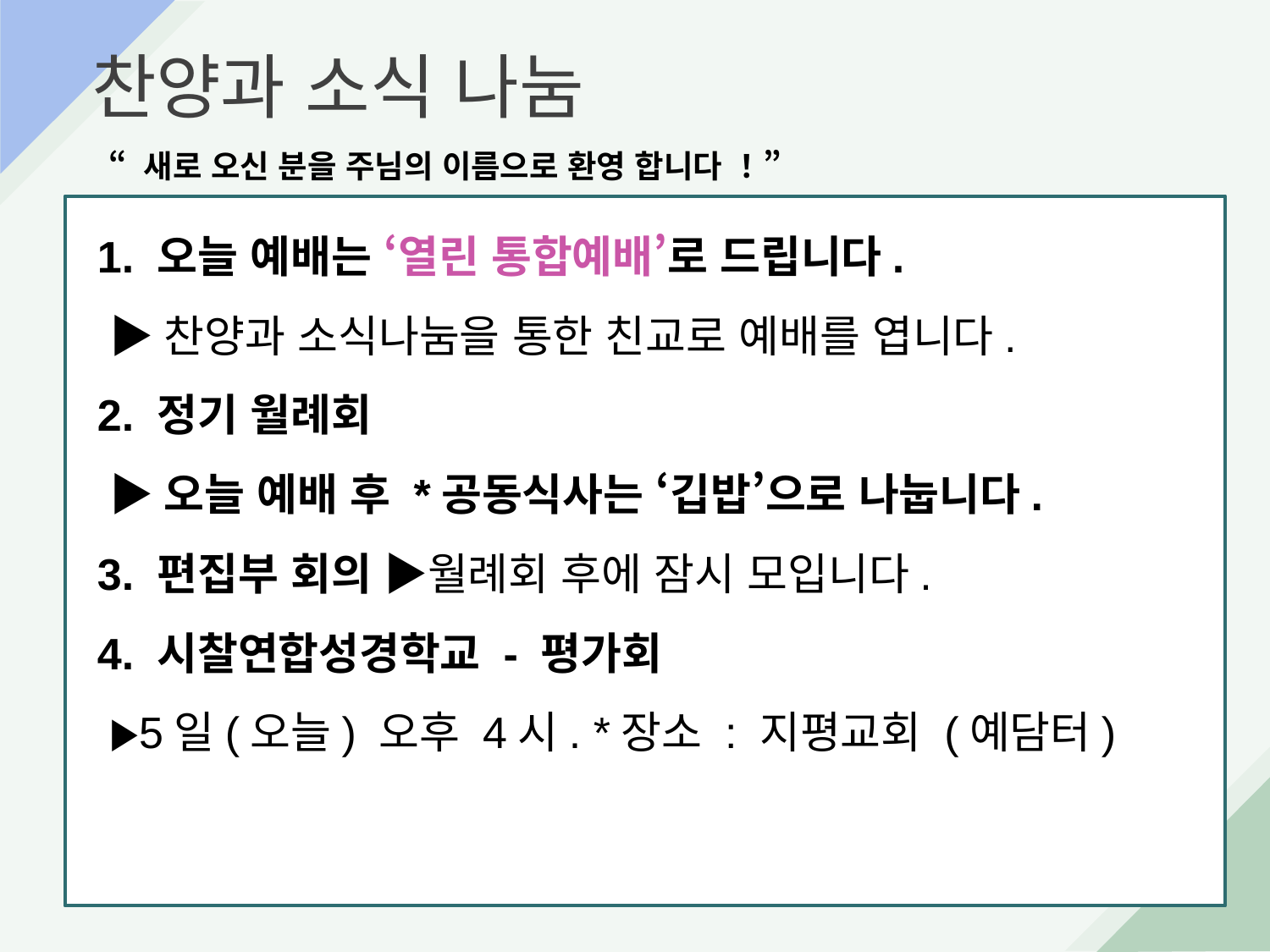

찬양과 소식 나눔
“ 새로 오신 분을 주님의 이름으로 환영 합니다 ！”

1. 오늘 예배는 ‘열린 통합예배’로 드립니다.
 ▶찬양과 소식나눔을 통한 친교로 예배를 엽니다.
2. 정기 월례회
 ▶오늘 예배 후 *공동식사는 ‘깁밥’으로 나눕니다.
3. 편집부 회의 ▶월례회 후에 잠시 모입니다.
4. 시찰연합성경학교 - 평가회
 ▶5일(오늘) 오후 4시. *장소 : 지평교회 (예담터)